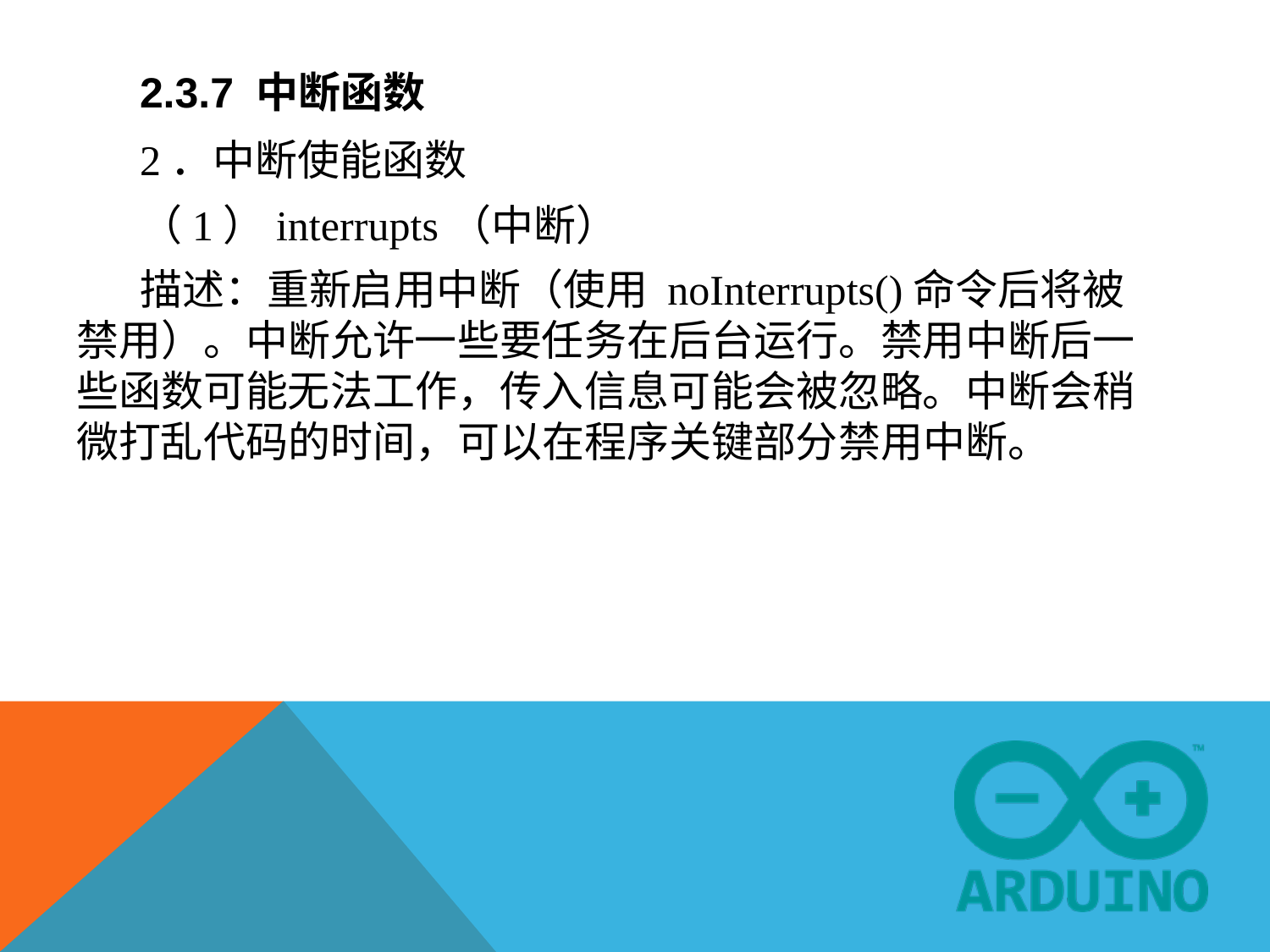

# 2.3.7 中断函数
2．中断使能函数
（1）interrupts（中断）
描述：重新启用中断（使用 noInterrupts()命令后将被禁用）。中断允许一些要任务在后台运行。禁用中断后一些函数可能无法工作，传入信息可能会被忽略。中断会稍微打乱代码的时间，可以在程序关键部分禁用中断。